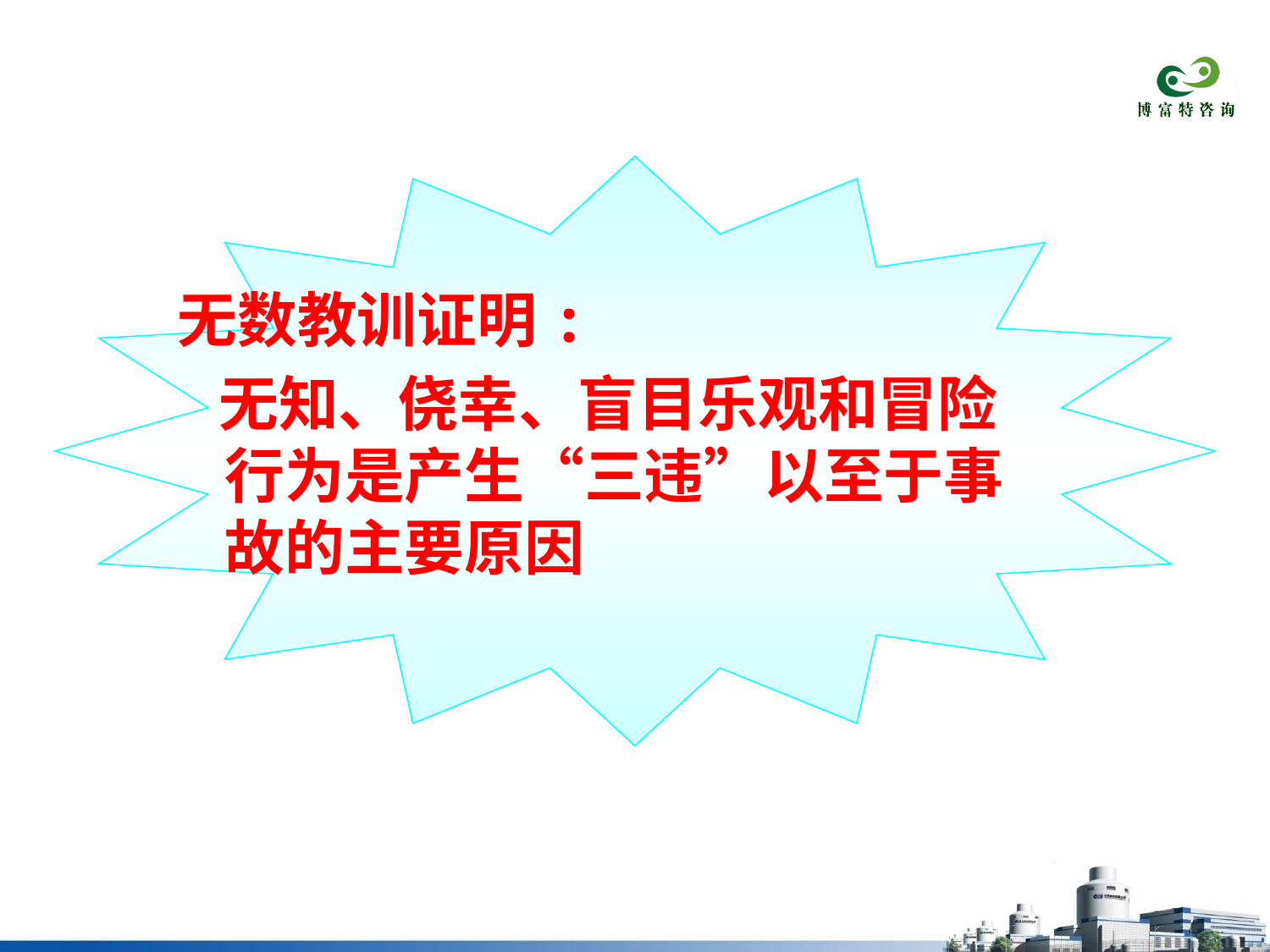

无数教训证明:
  无知、侥幸、盲目乐观和冒险行为是产生“三违”以至于事故的主要原因